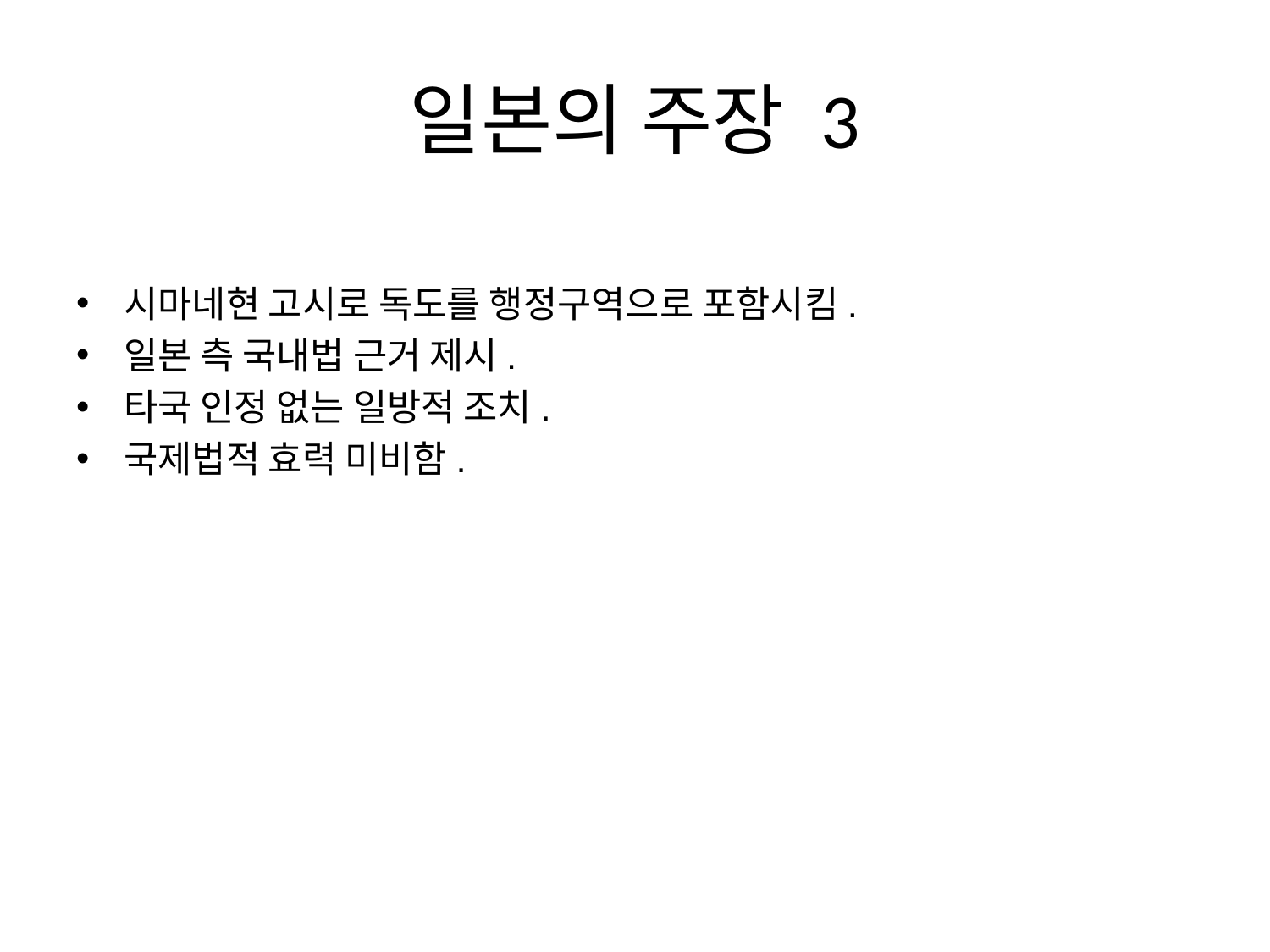

# 일본의 주장 3

시마네현 고시로 독도를 행정구역으로 포함시킴.
일본 측 국내법 근거 제시.
타국 인정 없는 일방적 조치.
국제법적 효력 미비함.